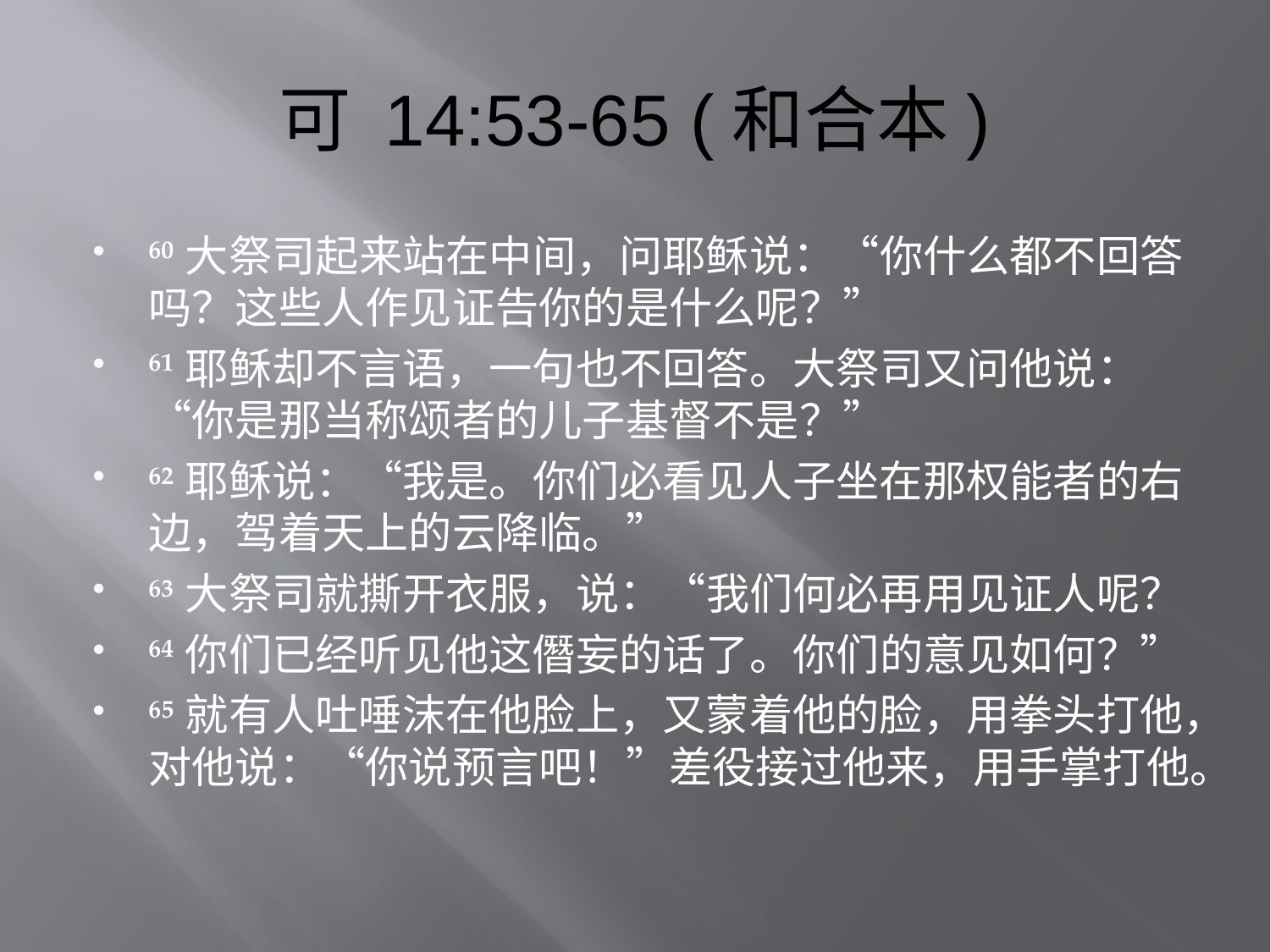

# 可 14:53-65 (和合本)
60 大祭司起来站在中间，问耶稣说：“你什么都不回答吗？这些人作见证告你的是什么呢？”
61 耶稣却不言语，一句也不回答。大祭司又问他说：“你是那当称颂者的儿子基督不是？”
62 耶稣说：“我是。你们必看见人子坐在那权能者的右边，驾着天上的云降临。”
63 大祭司就撕开衣服，说：“我们何必再用见证人呢？
64 你们已经听见他这僭妄的话了。你们的意见如何？”
65 就有人吐唾沫在他脸上，又蒙着他的脸，用拳头打他，对他说：“你说预言吧！”差役接过他来，用手掌打他。